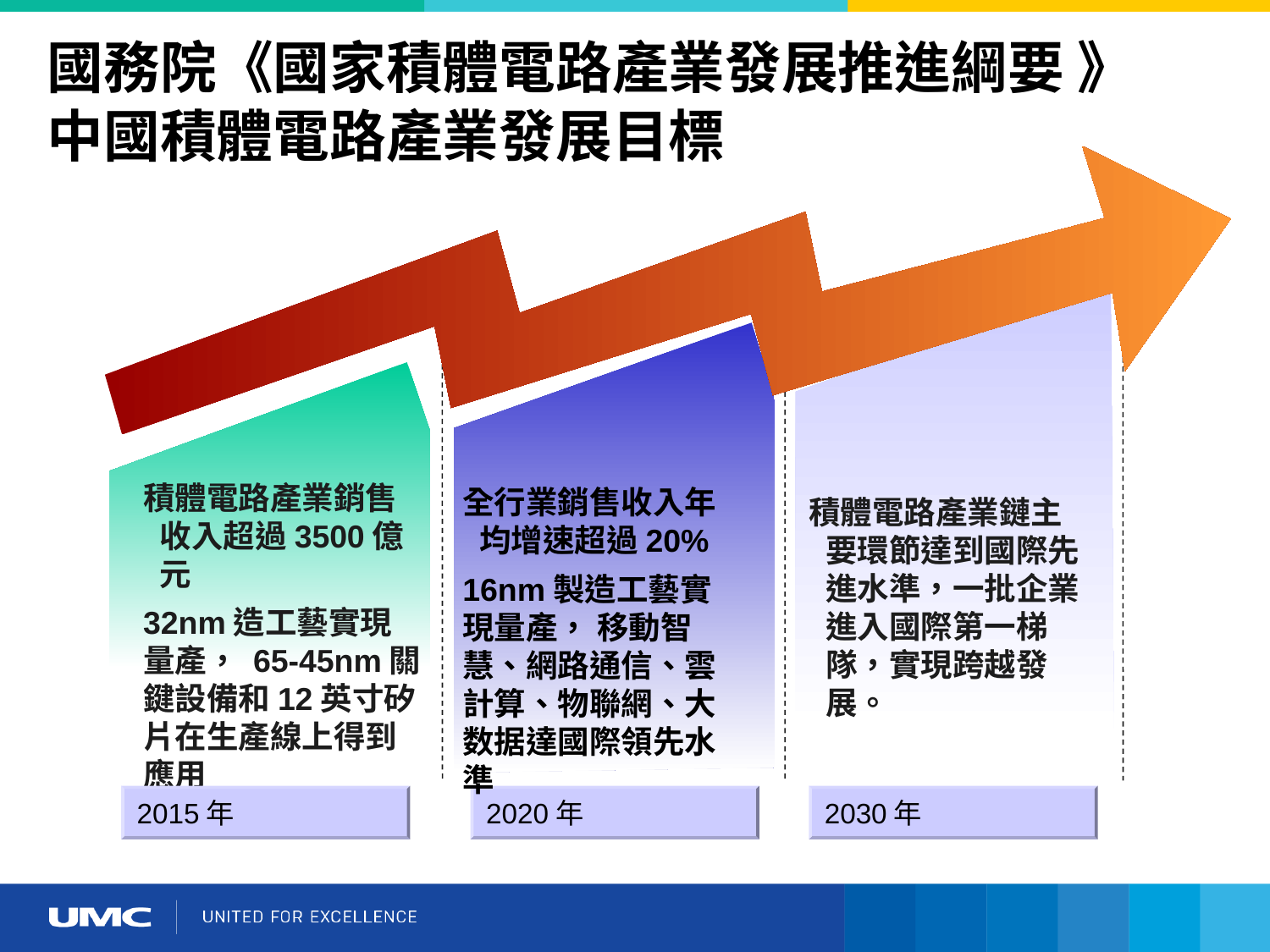

國務院《國家積體電路產業發展推進綱要 》
中國積體電路產業發展目標

積體電路產業銷售收入超過3500億元
32nm造工藝實現量產， 65-45nm關鍵設備和12英寸矽片在生產線上得到應用

全行業銷售收入年均增速超過20%
16nm製造工藝實現量產， 移動智慧、網路通信、雲計算、物聯網、大数据達國際領先水準

積體電路產業鏈主要環節達到國際先進水準，一批企業進入國際第一梯隊，實現跨越發展。

2015年
2020年
2030年
17